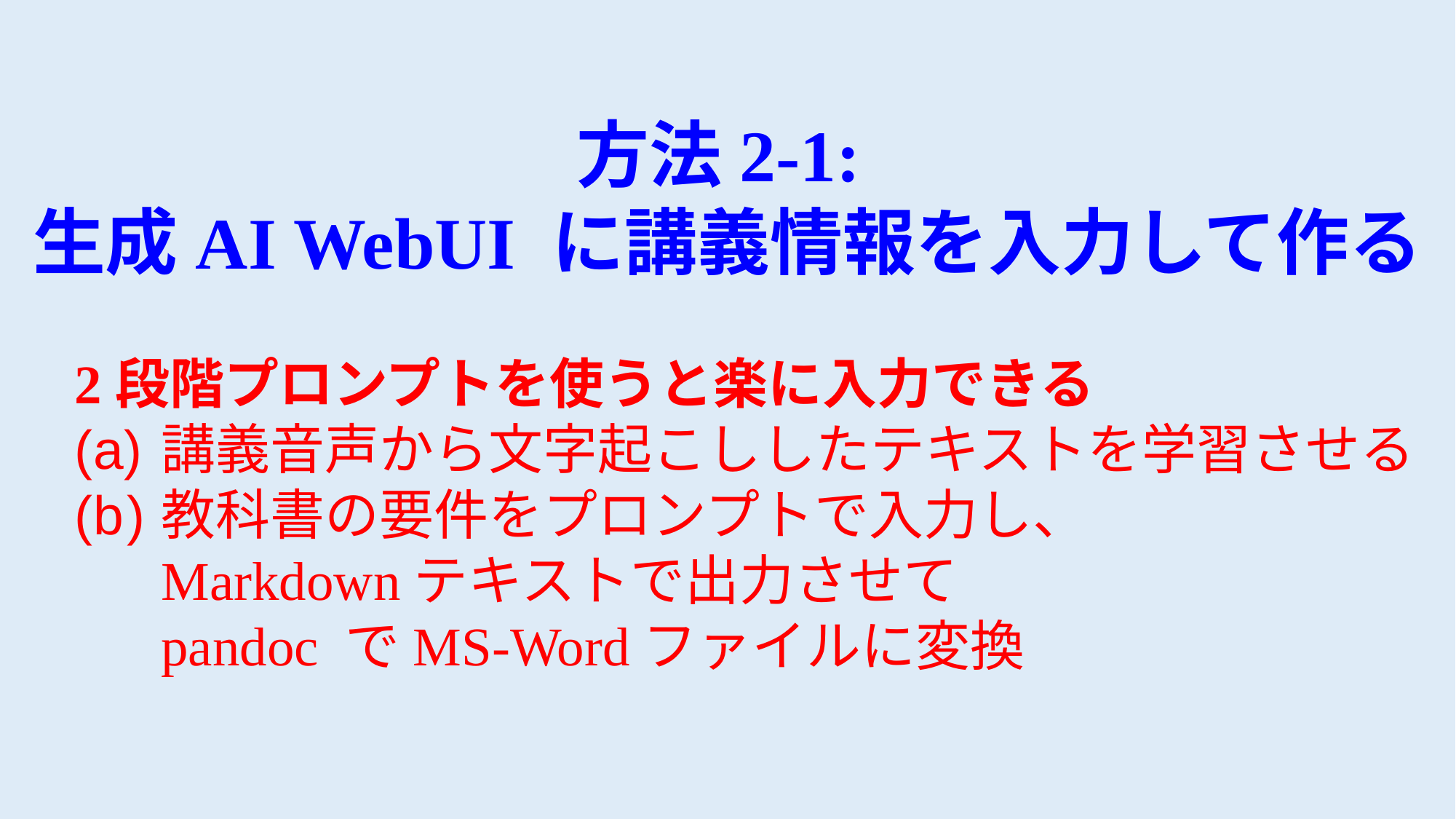

方法2-1:
生成AI WebUI に講義情報を入力して作る

2段階プロンプトを使うと楽に入力できる
講義音声から文字起こししたテキストを学習させる
教科書の要件をプロンプトで入力し、
Markdownテキストで出力させて
pandoc でMS-Wordファイルに変換